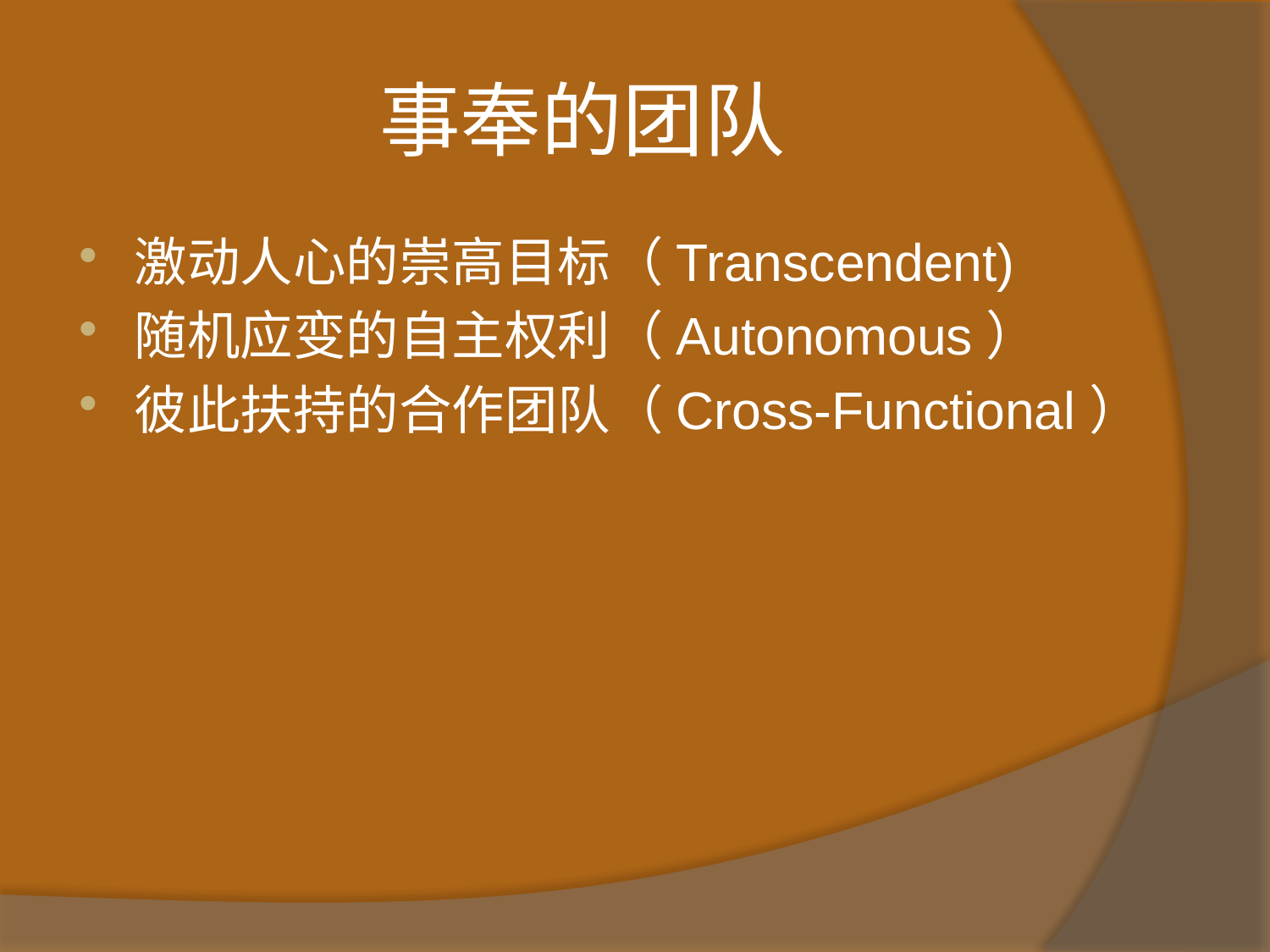

# 事奉的团队
激动人心的崇高目标（Transcendent)
随机应变的自主权利（Autonomous）
彼此扶持的合作团队（Cross-Functional）